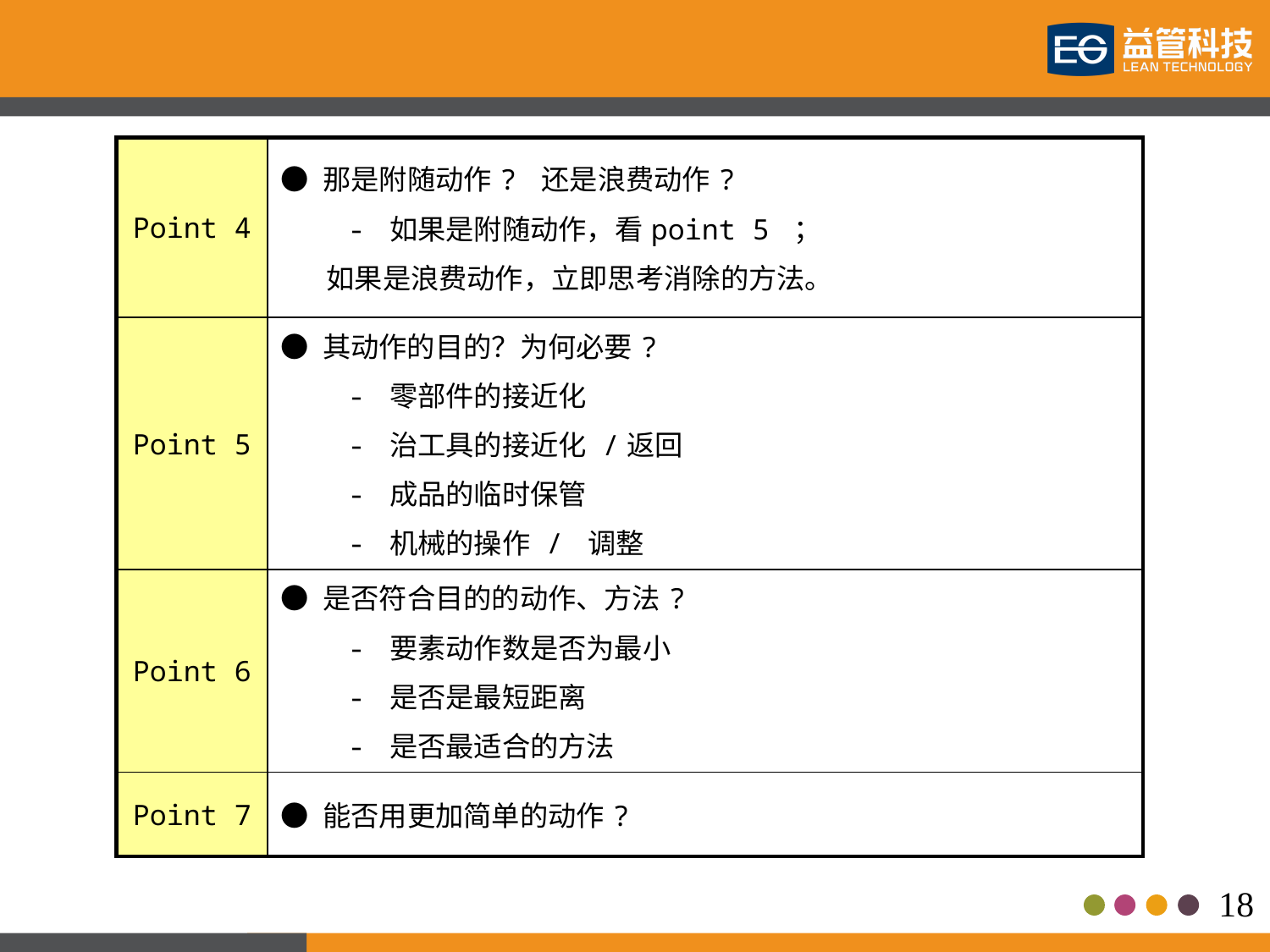

| Point 4 | ● 那是附随动作? 还是浪费动作? - 如果是附随动作，看point 5 ； 如果是浪费动作，立即思考消除的方法。 |
| --- | --- |
| Point 5 | ● 其动作的目的？为何必要? - 零部件的接近化 - 治工具的接近化 /返回 - 成品的临时保管 - 机械的操作 / 调整 |
| Point 6 | ● 是否符合目的的动作、方法? - 要素动作数是否为最小 - 是否是最短距离 - 是否最适合的方法 |
| Point 7 | ● 能否用更加简单的动作? |